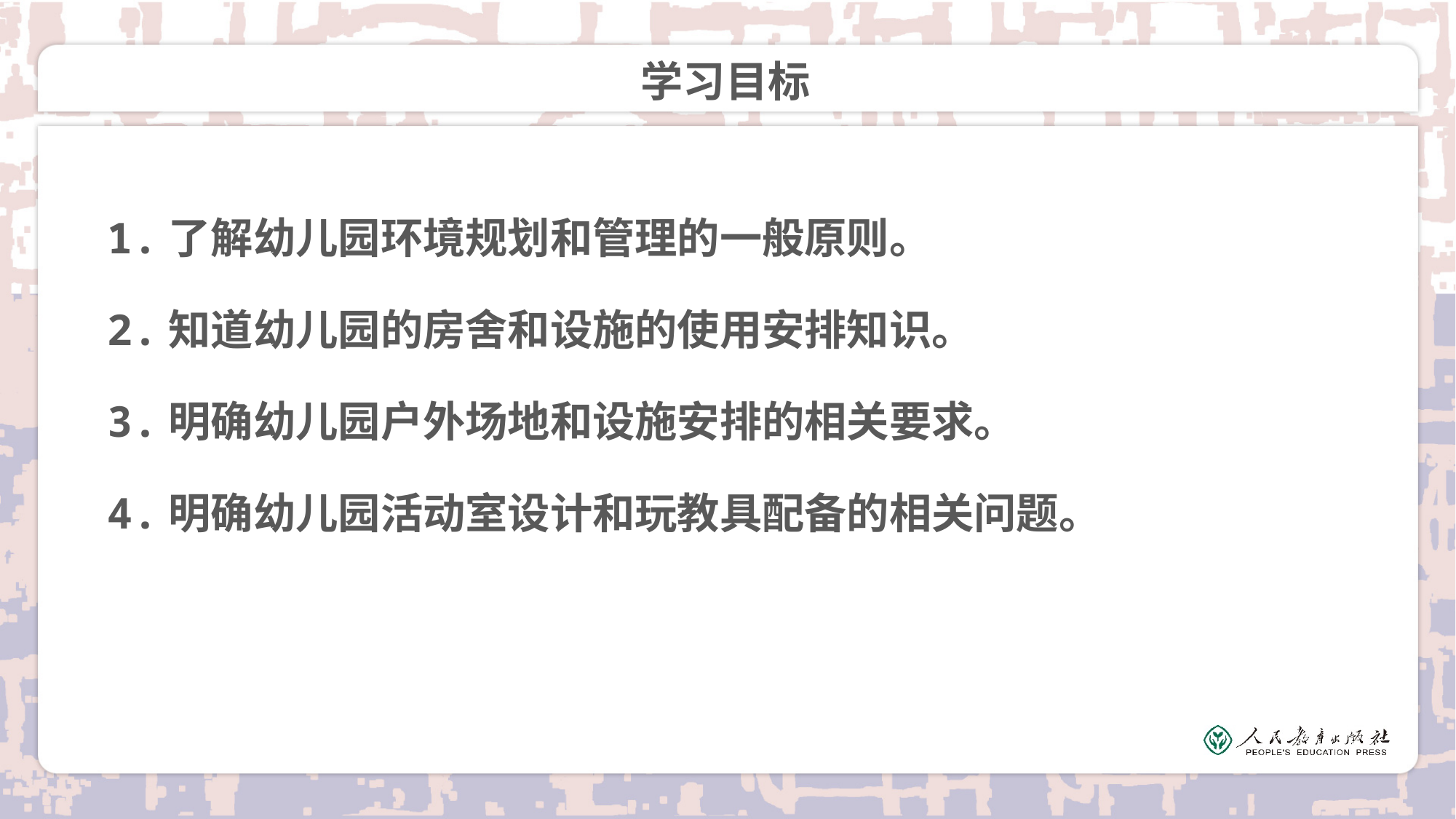

# 学习目标
1.了解幼儿园环境规划和管理的一般原则。
2.知道幼儿园的房舍和设施的使用安排知识。
3.明确幼儿园户外场地和设施安排的相关要求。
4.明确幼儿园活动室设计和玩教具配备的相关问题。